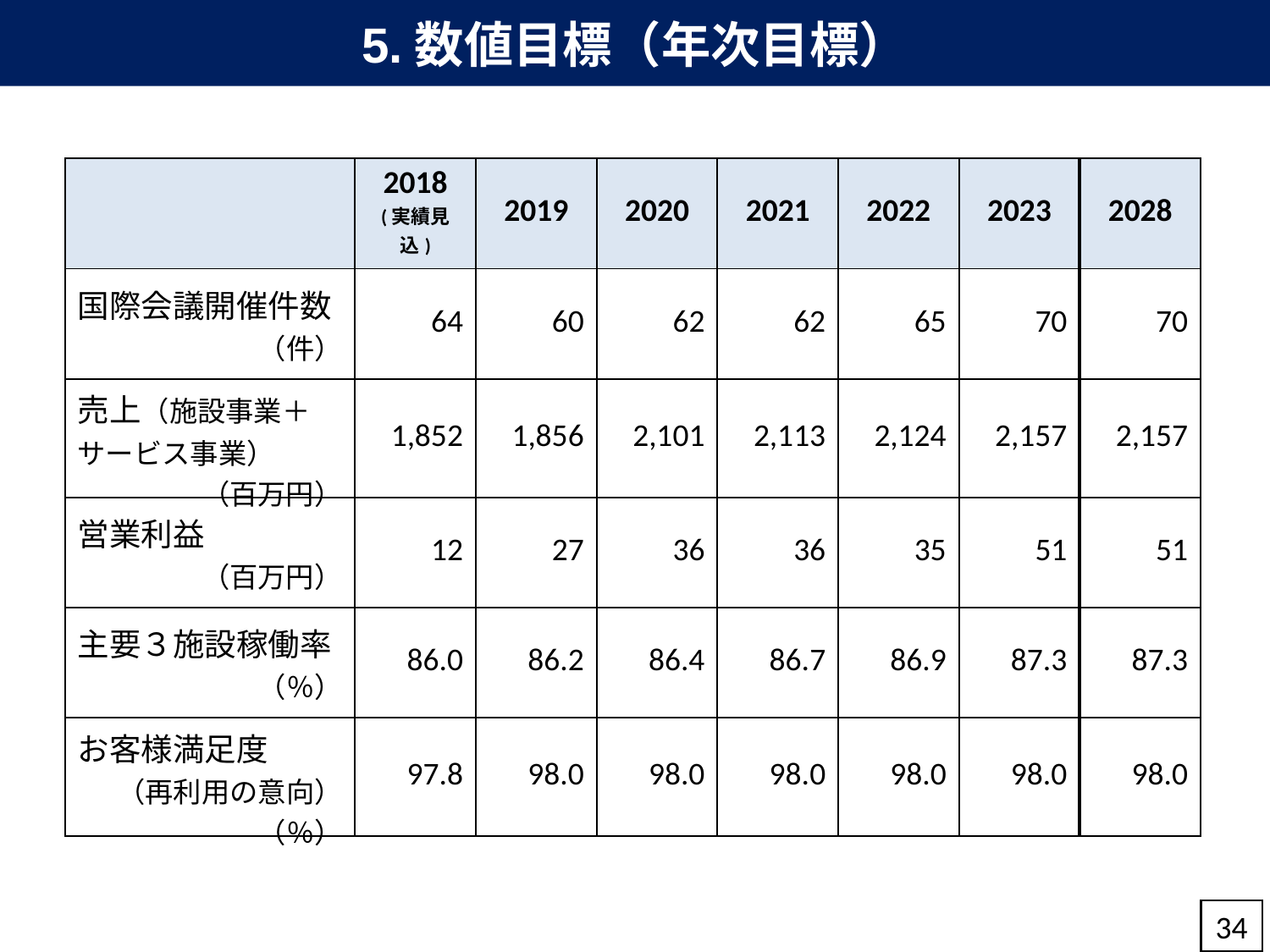

5.数値目標（年次目標）
|  | 2018 (実績見込) | 2019 | 2020 | 2021 | 2022 | 2023 | 2028 |
| --- | --- | --- | --- | --- | --- | --- | --- |
| 国際会議開催件数 （件） | 64 | 60 | 62 | 62 | 65 | 70 | 70 |
| 売上（施設事業＋サービス事業） （百万円） | 1,852 | 1,856 | 2,101 | 2,113 | 2,124 | 2,157 | 2,157 |
| 営業利益 （百万円） | 12 | 27 | 36 | 36 | 35 | 51 | 51 |
| 主要３施設稼働率 （％） | 86.0 | 86.2 | 86.4 | 86.7 | 86.9 | 87.3 | 87.3 |
| お客様満足度 （再利用の意向）（％） | 97.8 | 98.0 | 98.0 | 98.0 | 98.0 | 98.0 | 98.0 |
34